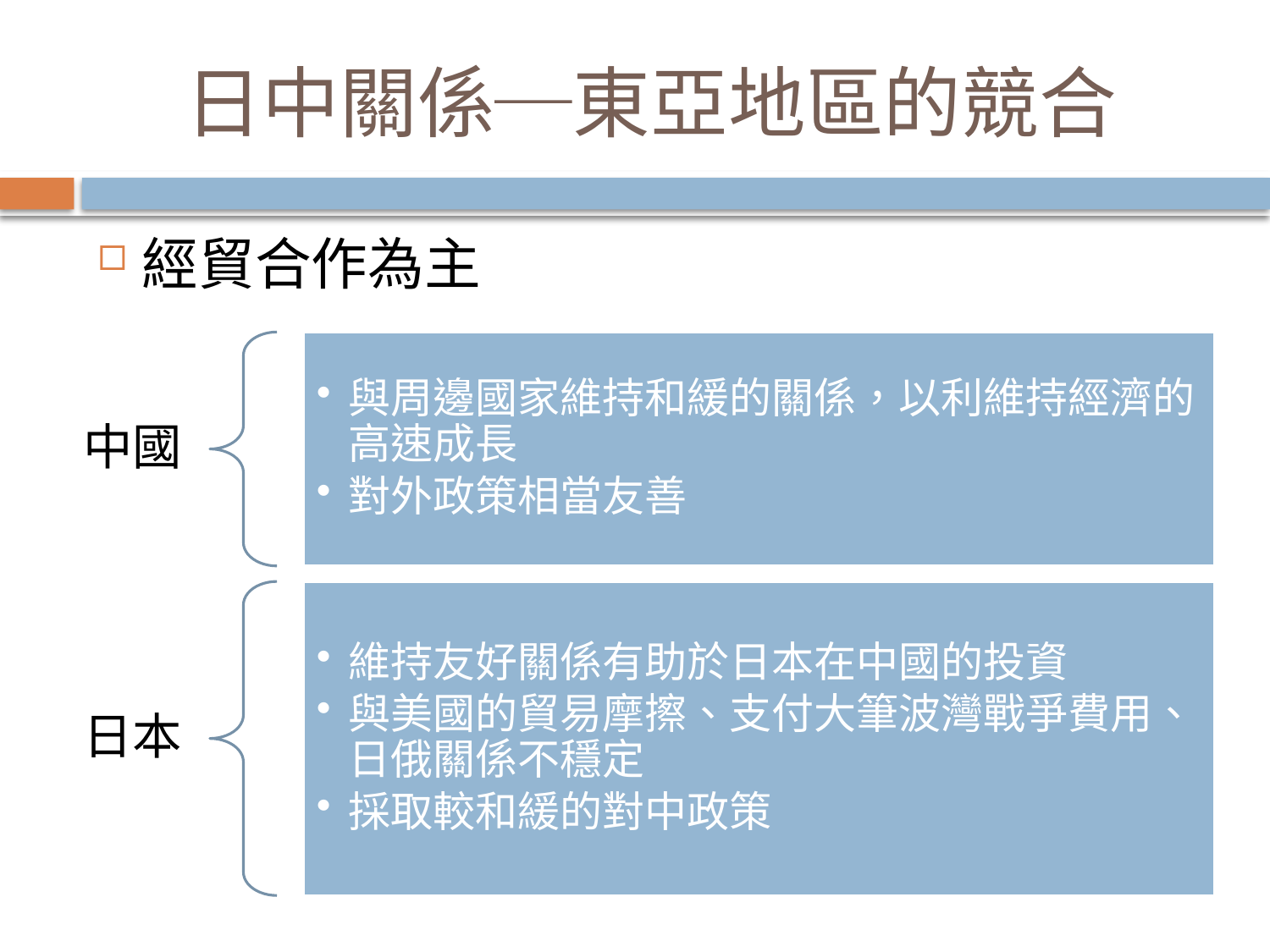

# 日中關係─東亞地區的競合
經貿合作為主
中國
與周邊國家維持和緩的關係，以利維持經濟的高速成長
對外政策相當友善
日本
維持友好關係有助於日本在中國的投資
與美國的貿易摩擦、支付大筆波灣戰爭費用、日俄關係不穩定
採取較和緩的對中政策